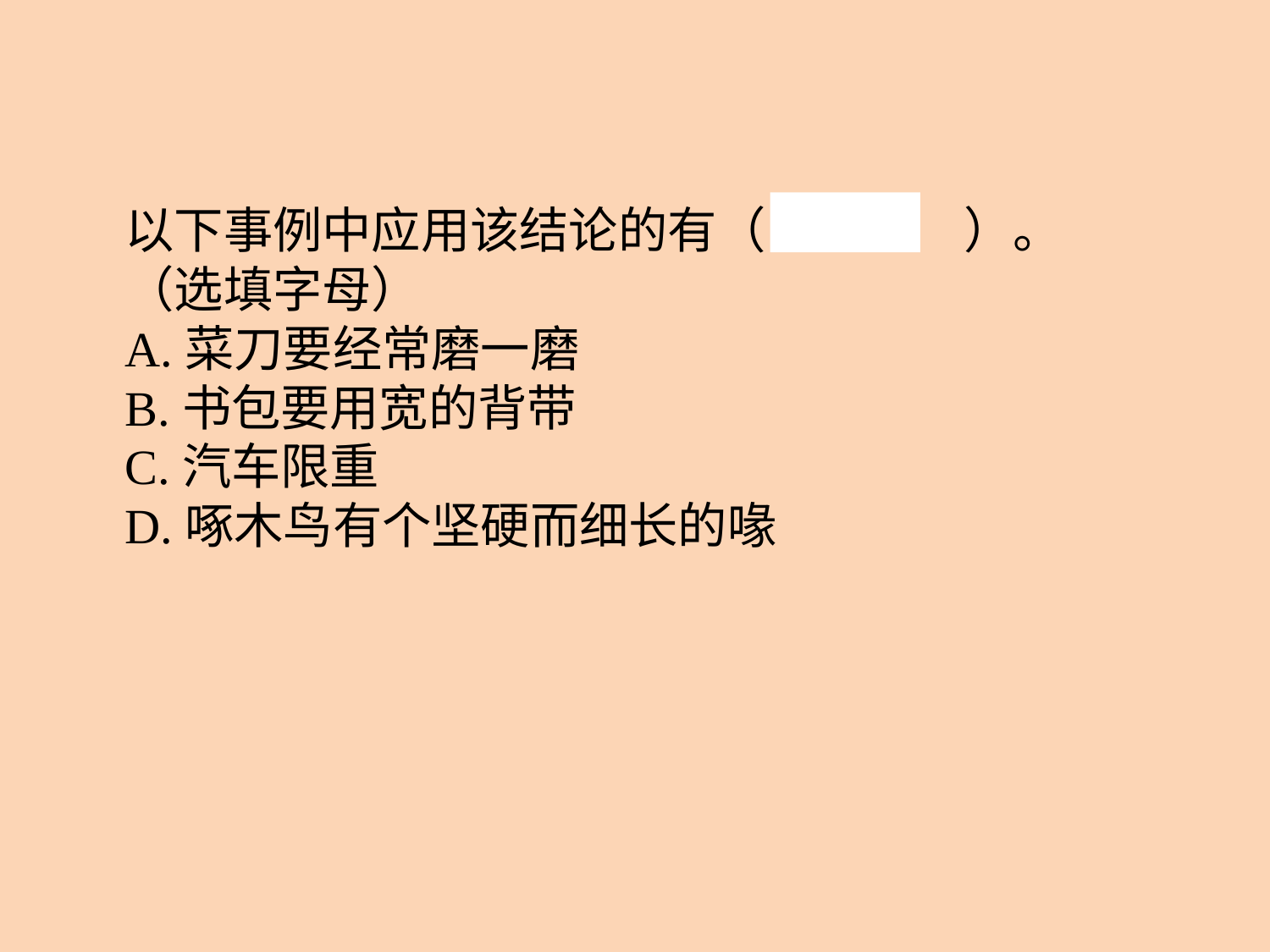

以下事例中应用该结论的有（   ABD   ）。（选填字母）
A.菜刀要经常磨一磨
B.书包要用宽的背带
C.汽车限重
D.啄木鸟有个坚硬而细长的喙